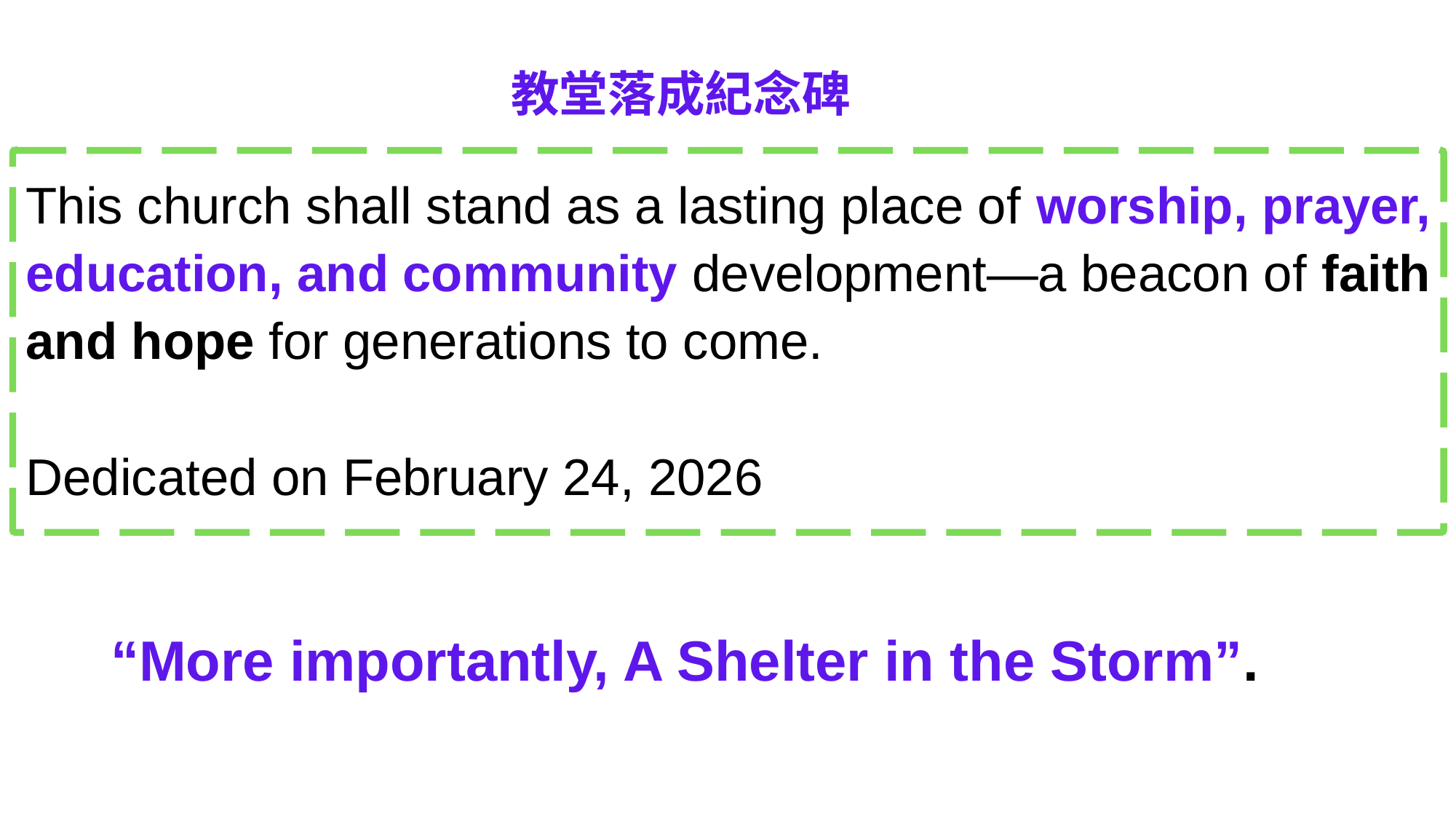

教堂落成紀念碑

This church shall stand as a lasting place of worship, prayer, education, and community development—a beacon of faith and hope for generations to come.

Dedicated on February 24, 2026

“More importantly, A Shelter in the Storm”.